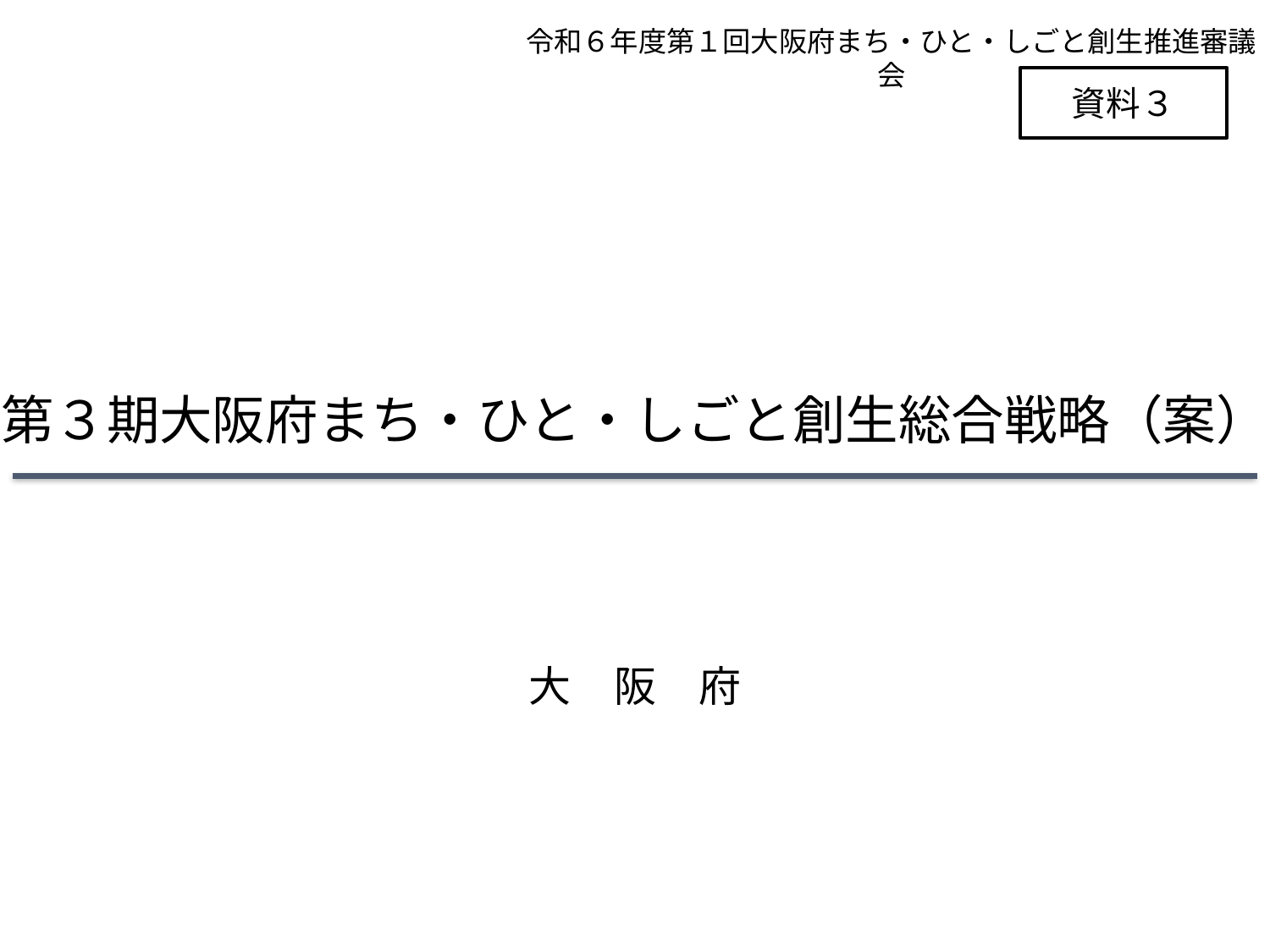

令和６年度第１回大阪府まち・ひと・しごと創生推進審議会
資料３
第３期大阪府まち・ひと・しごと創生総合戦略（案）

大　阪　府